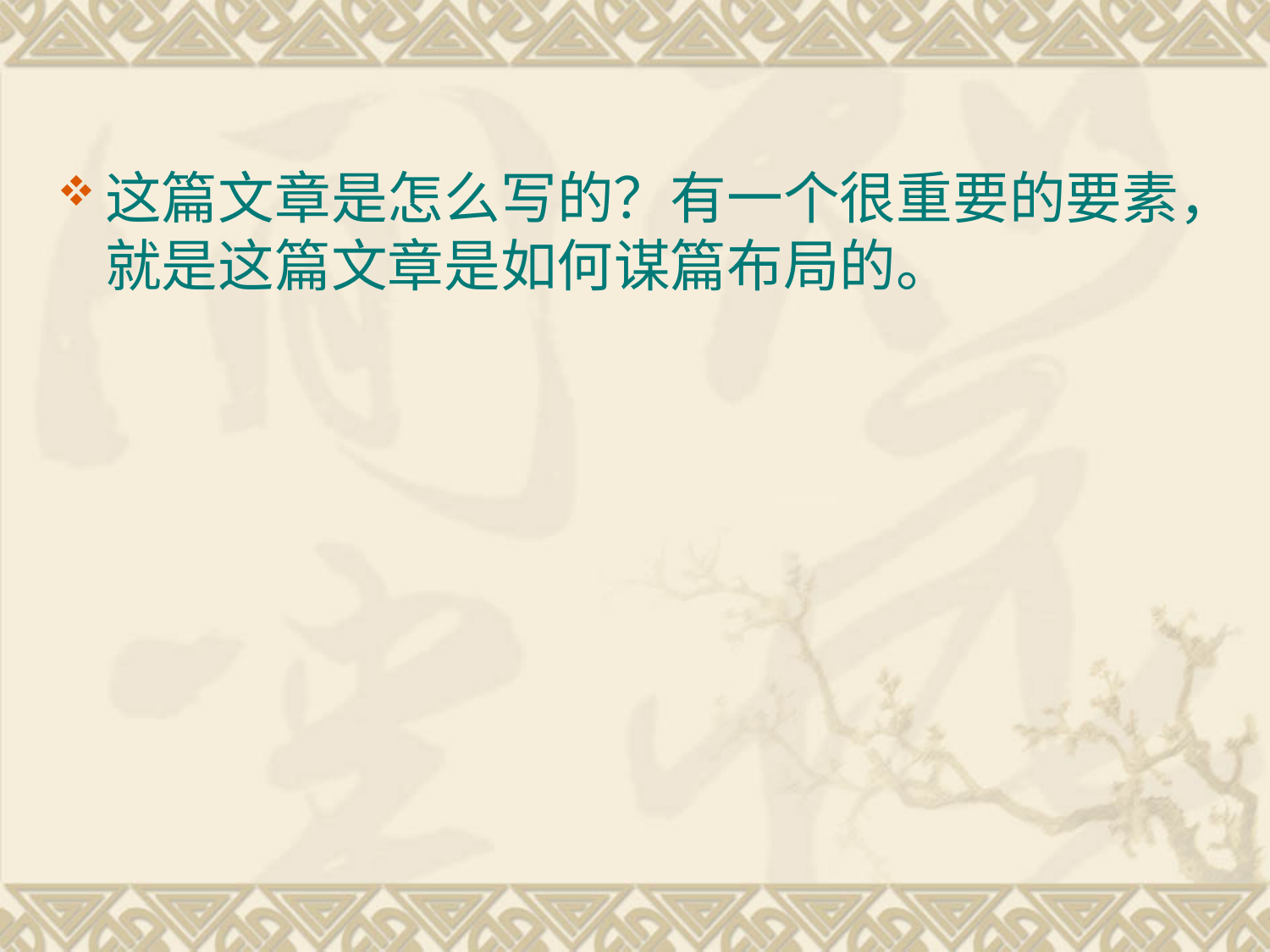

这篇文章是怎么写的？有一个很重要的要素，就是这篇文章是如何谋篇布局的。